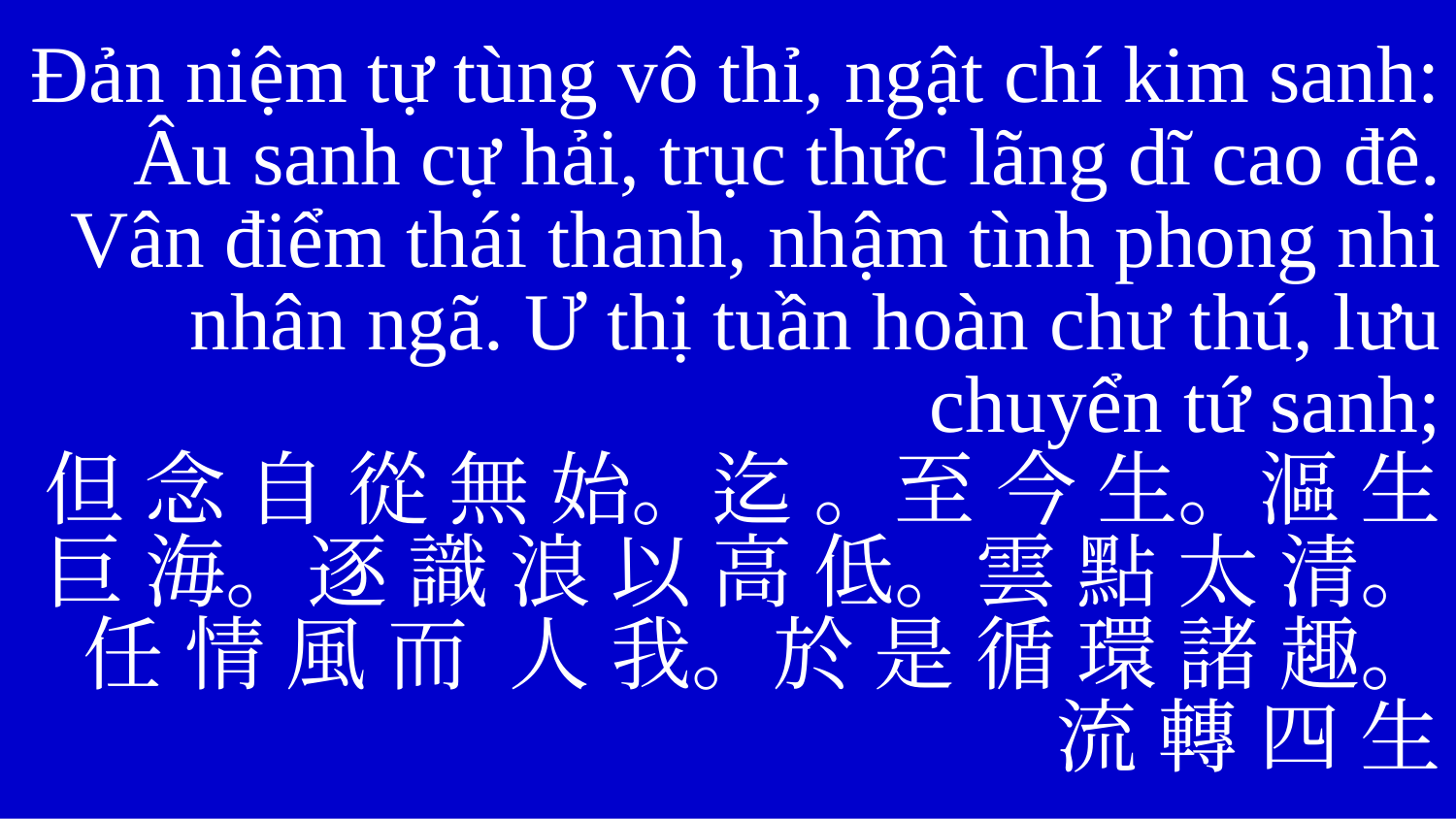

Đản niệm tự tùng vô thỉ, ngật chí kim sanh: Âu sanh cự hải, trục thức lãng dĩ cao đê. Vân điểm thái thanh, nhậm tình phong nhi nhân ngã. Ư thị tuần hoàn chư thú, lưu chuyển tứ sanh;
但 念 自 從 無 始。迄 。至 今 生。漚 生 巨 海。逐 識 浪 以 高 低。雲 點 太 清。任 情 風 而  人 我。於 是 循 環 諸 趣。流 轉 四 生